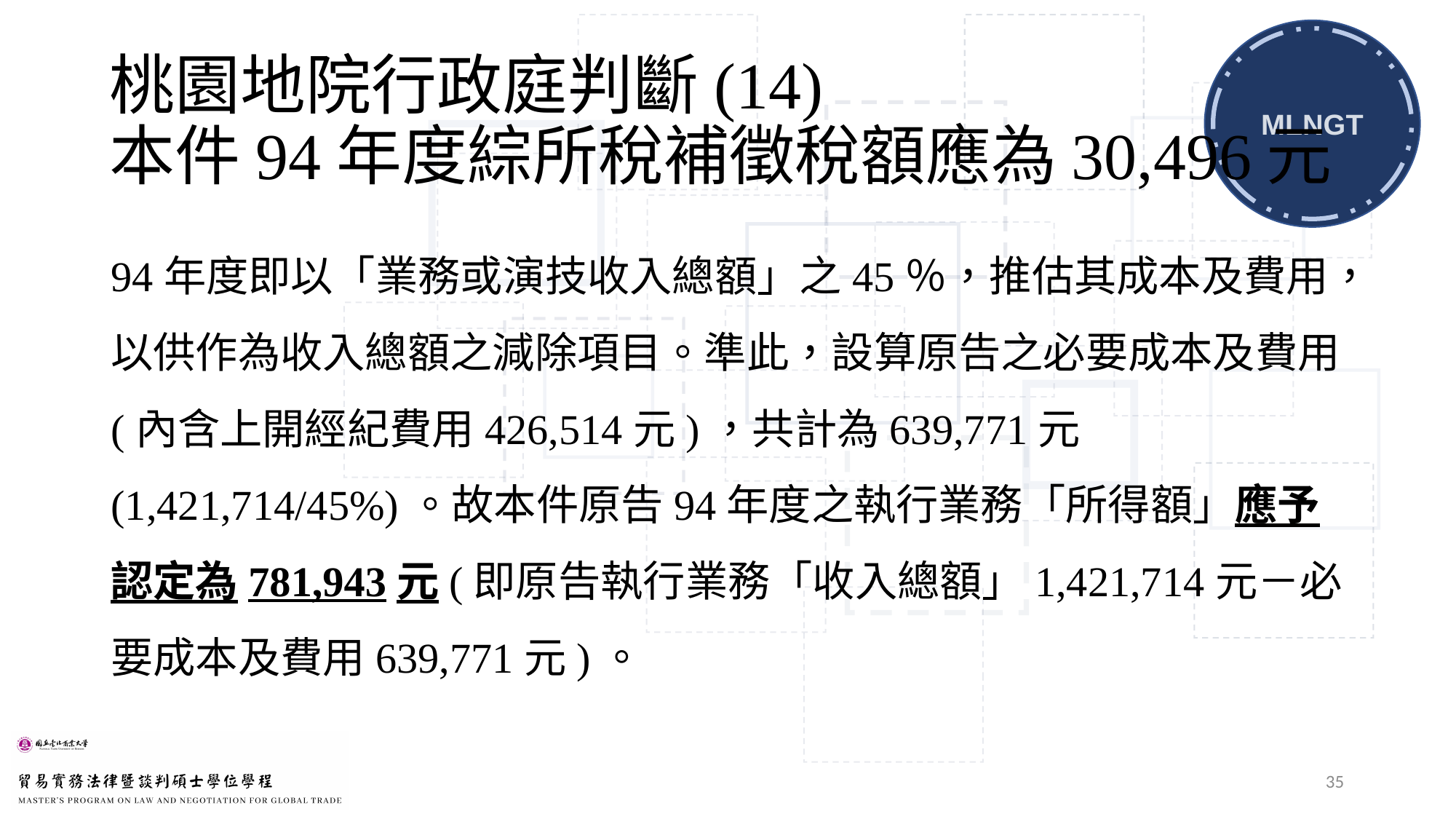

# 桃園地院行政庭判斷(14) 本件94年度綜所稅補徵稅額應為30,496元
94年度即以「業務或演技收入總額」之45％，推估其成本及費用，以供作為收入總額之減除項目。準此，設算原告之必要成本及費用(內含上開經紀費用426,514元)，共計為639,771元(1,421,714/45%)。故本件原告94年度之執行業務「所得額」應予認定為781,943元(即原告執行業務「收入總額」1,421,714元－必要成本及費用639,771元)。